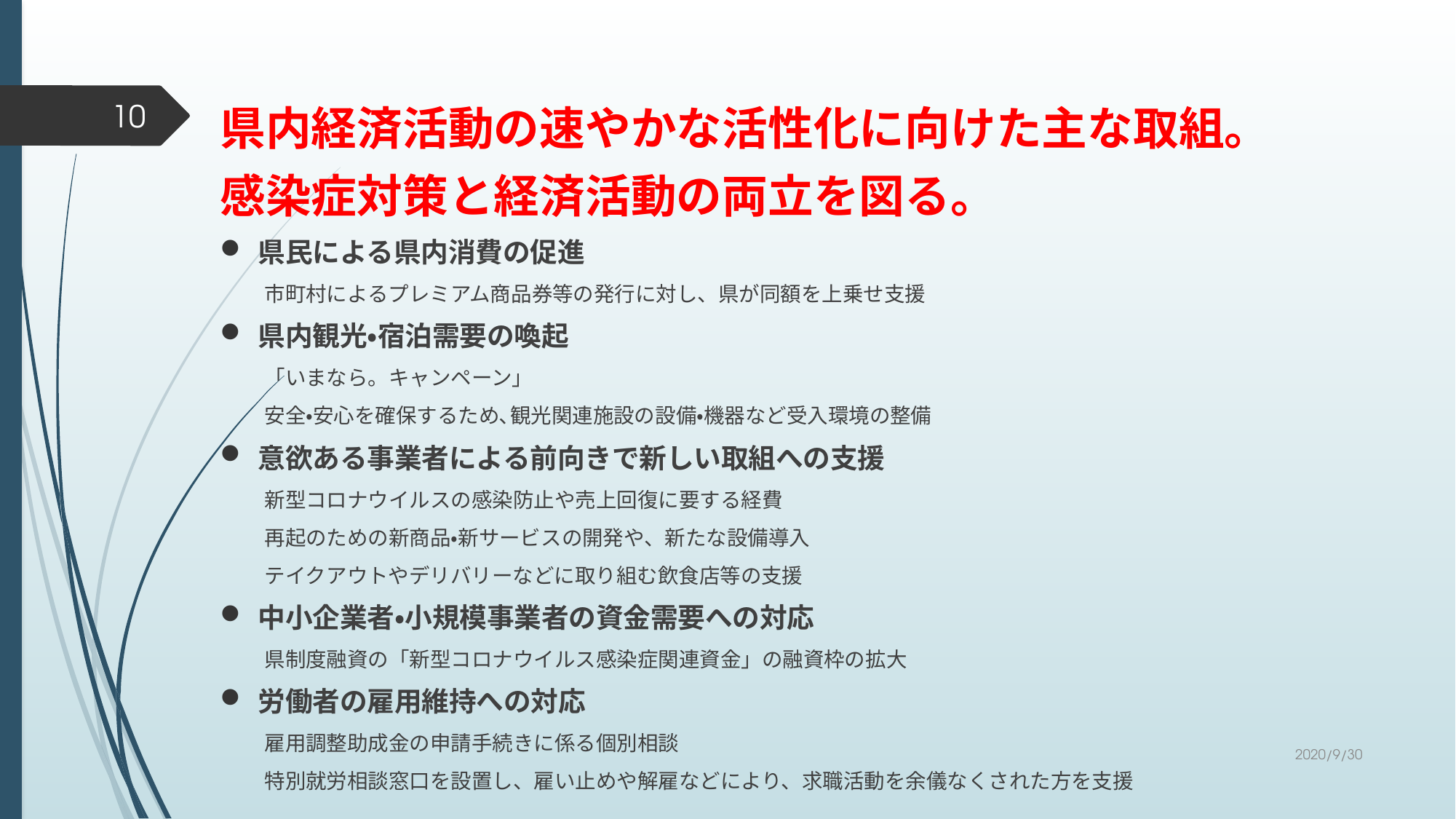

10
県内経済活動の速やかな活性化に向けた主な取組。
感染症対策と経済活動の両立を図る。
県民による県内消費の促進
市町村によるプレミアム商品券等の発行に対し、県が同額を上乗せ支援
県内観光・宿泊需要の喚起
「いまなら。キャンペーン」
安全・安心を確保するため､観光関連施設の設備・機器など受入環境の整備
意欲ある事業者による前向きで新しい取組への支援
新型コロナウイルスの感染防止や売上回復に要する経費
再起のための新商品・新サービスの開発や、新たな設備導入
テイクアウトやデリバリーなどに取り組む飲食店等の支援
中小企業者・小規模事業者の資金需要への対応
県制度融資の「新型コロナウイルス感染症関連資金」の融資枠の拡大
労働者の雇用維持への対応
雇用調整助成金の申請手続きに係る個別相談
特別就労相談窓口を設置し、雇い止めや解雇などにより、求職活動を余儀なくされた方を支援
2020/9/30